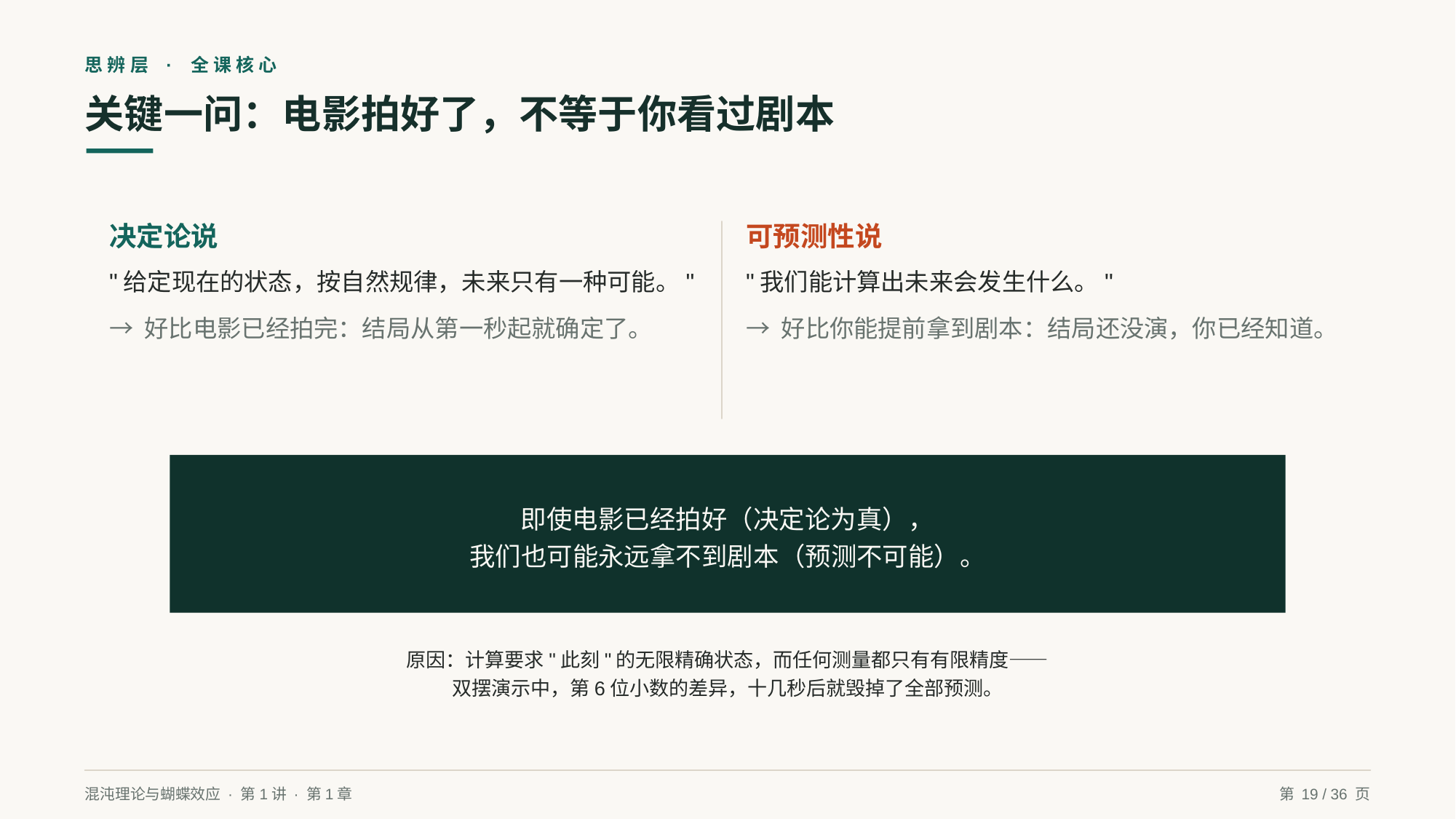

思辨层 · 全课核心
关键一问：电影拍好了，不等于你看过剧本

决定论说
"给定现在的状态，按自然规律，未来只有一种可能。"
→ 好比电影已经拍完：结局从第一秒起就确定了。
可预测性说
"我们能计算出未来会发生什么。"
→ 好比你能提前拿到剧本：结局还没演，你已经知道。

即使电影已经拍好（决定论为真），
我们也可能永远拿不到剧本（预测不可能）。
原因：计算要求"此刻"的无限精确状态，而任何测量都只有有限精度——
双摆演示中，第6位小数的差异，十几秒后就毁掉了全部预测。

混沌理论与蝴蝶效应 · 第1讲 · 第1章
第 19 / 36 页